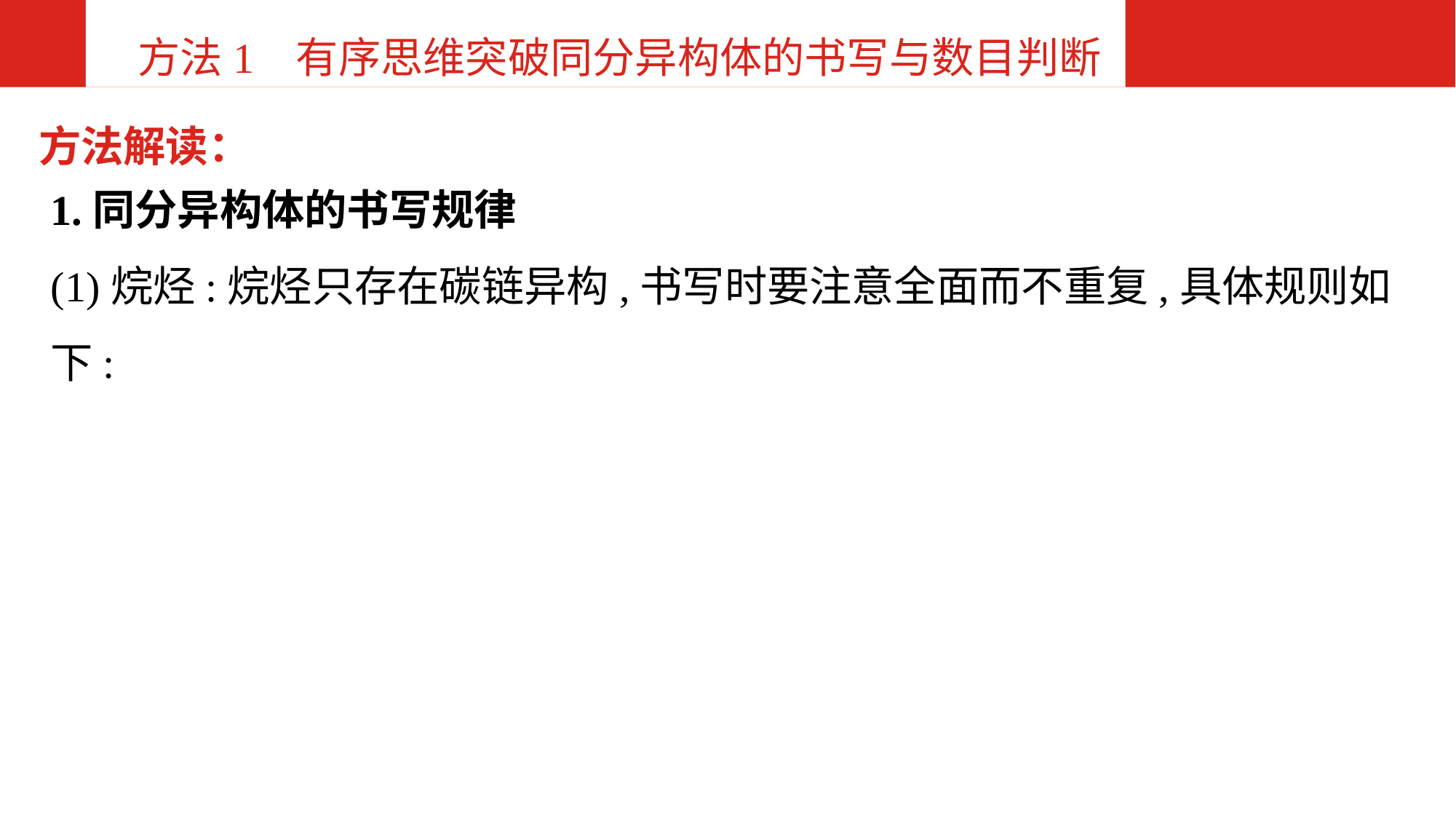

方法1   有序思维突破同分异构体的书写与数目判断

方法解读：
1.同分异构体的书写规律
(1)烷烃:烷烃只存在碳链异构,书写时要注意全面而不重复,具体规则如下: